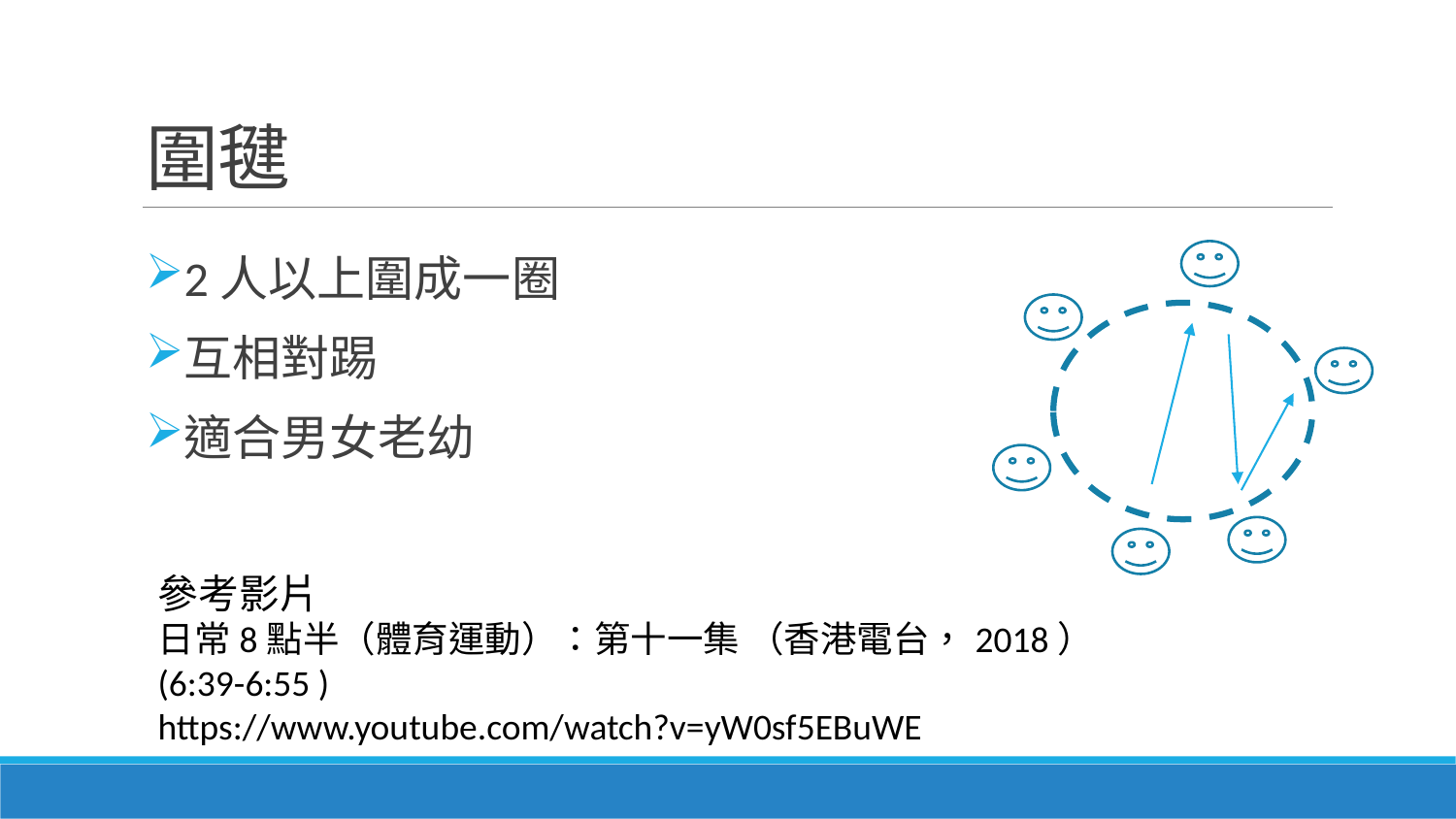

# 圍毽
2人以上圍成一圈
互相對踢
適合男女老幼

參考影片
日常8點半（體育運動）：第十一集 （香港電台，2018）
(6:39-6:55 )
https://www.youtube.com/watch?v=yW0sf5EBuWE